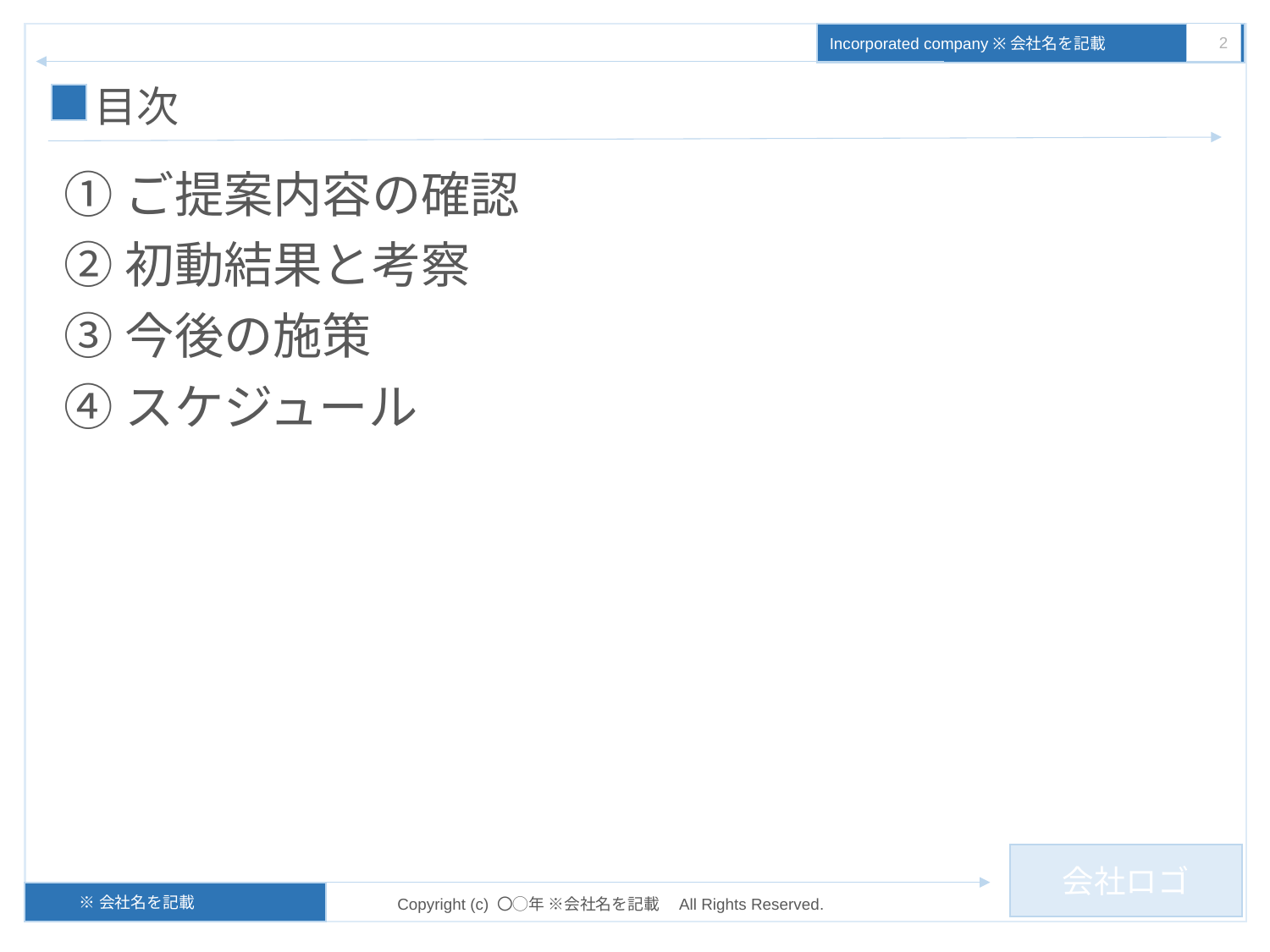

2
# 目次
①ご提案内容の確認
②初動結果と考察
③今後の施策
④スケジュール